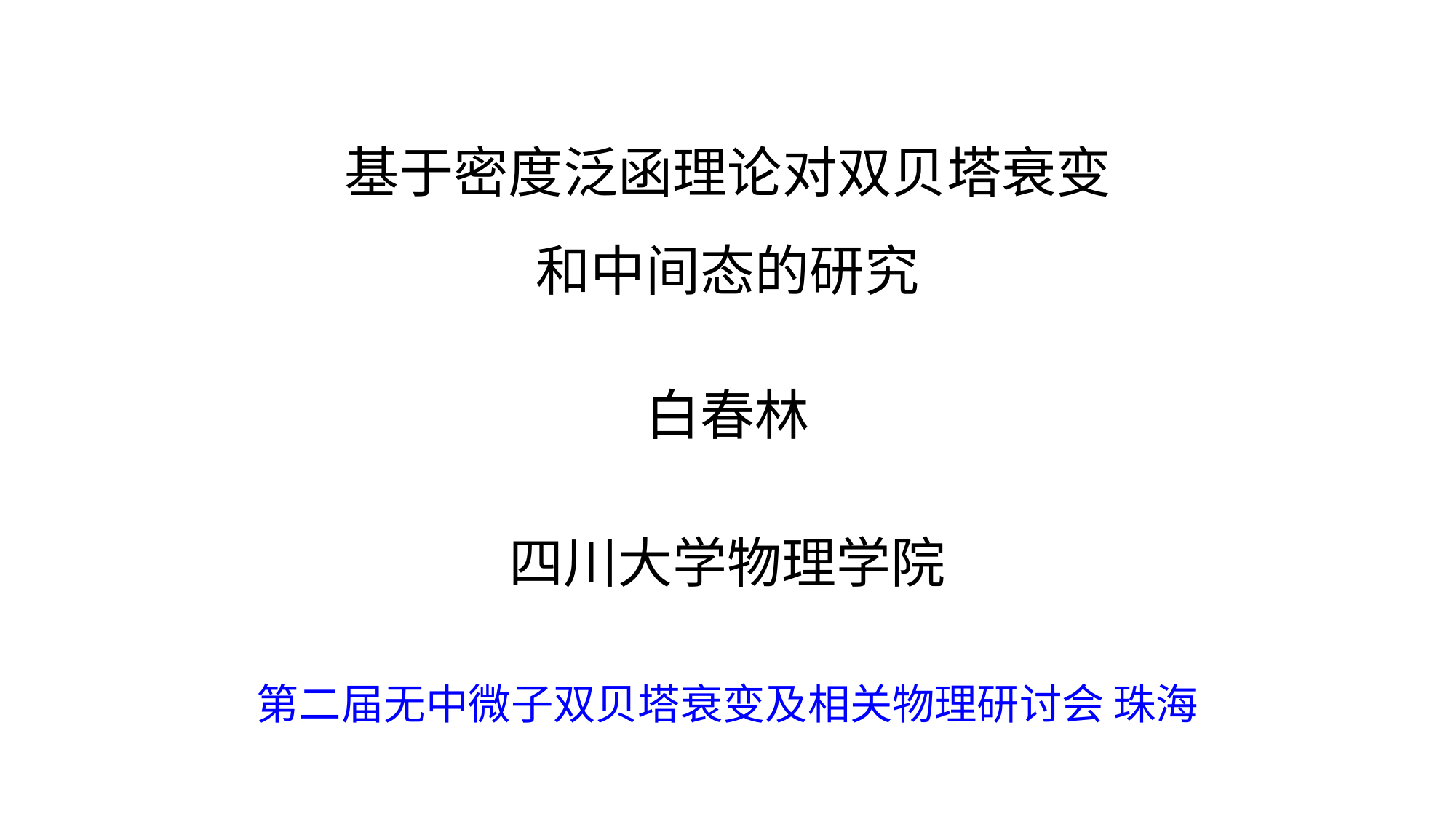

# 基于密度泛函理论对双贝塔衰变 和中间态的研究
白春林

四川大学物理学院
第二届无中微子双贝塔衰变及相关物理研讨会 珠海